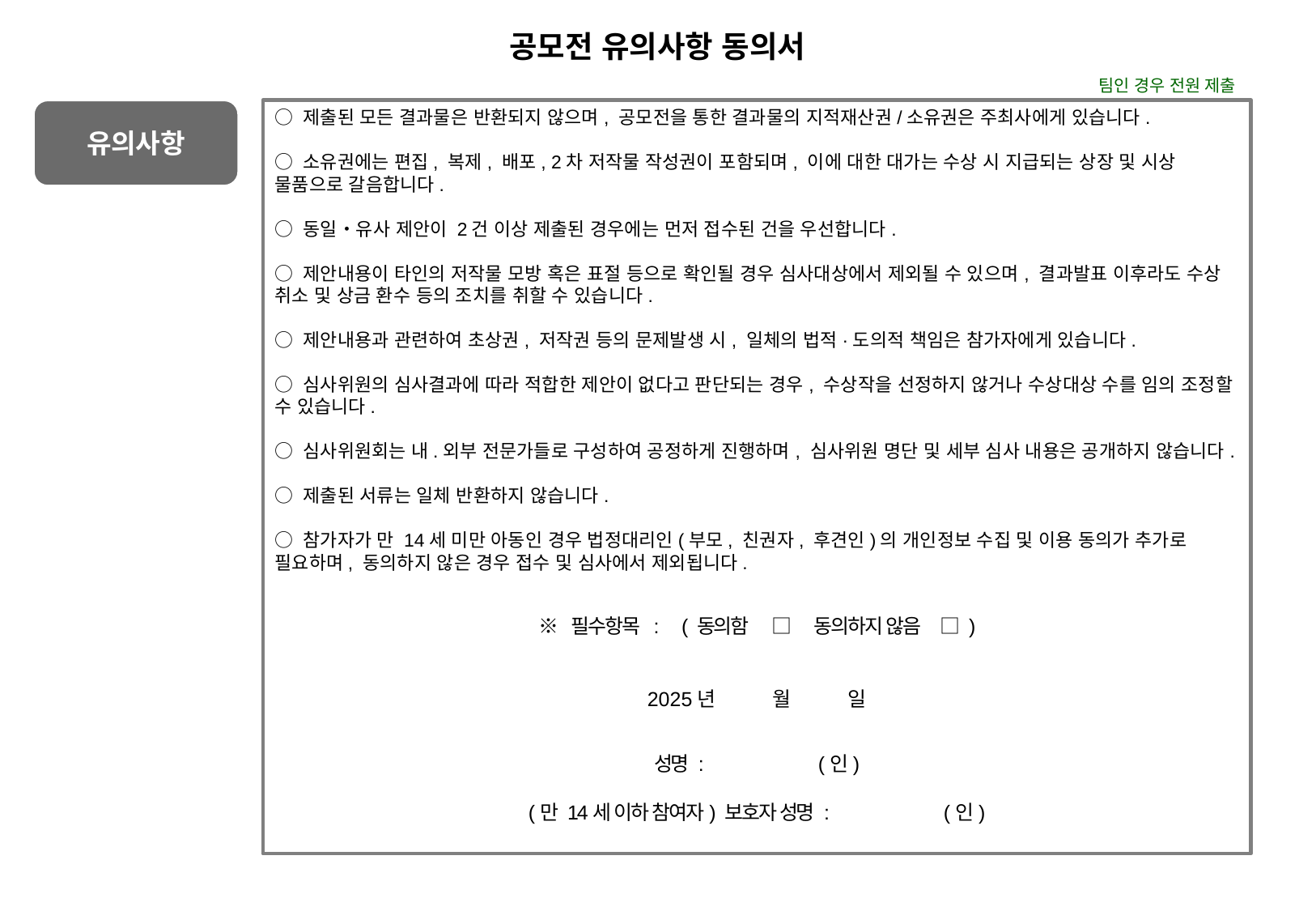

공모전 유의사항 동의서
팀인 경우 전원 제출
유의사항
○ 제출된 모든 결과물은 반환되지 않으며, 공모전을 통한 결과물의 지적재산권/소유권은 주최사에게 있습니다.

○ 소유권에는 편집, 복제, 배포, 2차 저작물 작성권이 포함되며, 이에 대한 대가는 수상 시 지급되는 상장 및 시상 물품으로 갈음합니다.

○ 동일‧유사 제안이 2건 이상 제출된 경우에는 먼저 접수된 건을 우선합니다.

○ 제안내용이 타인의 저작물 모방 혹은 표절 등으로 확인될 경우 심사대상에서 제외될 수 있으며, 결과발표 이후라도 수상 취소 및 상금 환수 등의 조치를 취할 수 있습니다.

○ 제안내용과 관련하여 초상권, 저작권 등의 문제발생 시, 일체의 법적·도의적 책임은 참가자에게 있습니다.

○ 심사위원의 심사결과에 따라 적합한 제안이 없다고 판단되는 경우, 수상작을 선정하지 않거나 수상대상 수를 임의 조정할 수 있습니다.

○ 심사위원회는 내.외부 전문가들로 구성하여 공정하게 진행하며, 심사위원 명단 및 세부 심사 내용은 공개하지 않습니다.

○ 제출된 서류는 일체 반환하지 않습니다.

○ 참가자가 만 14세 미만 아동인 경우 법정대리인(부모, 친권자, 후견인)의 개인정보 수집 및 이용 동의가 추가로 필요하며, 동의하지 않은 경우 접수 및 심사에서 제외됩니다.

※  필수항목  :      ( 동의함      □      동의하지 않음     □ )

2025년          월          일

성명 :                             (인)

(만 14세 이하 참여자) 보호자 성명 :                             (인)